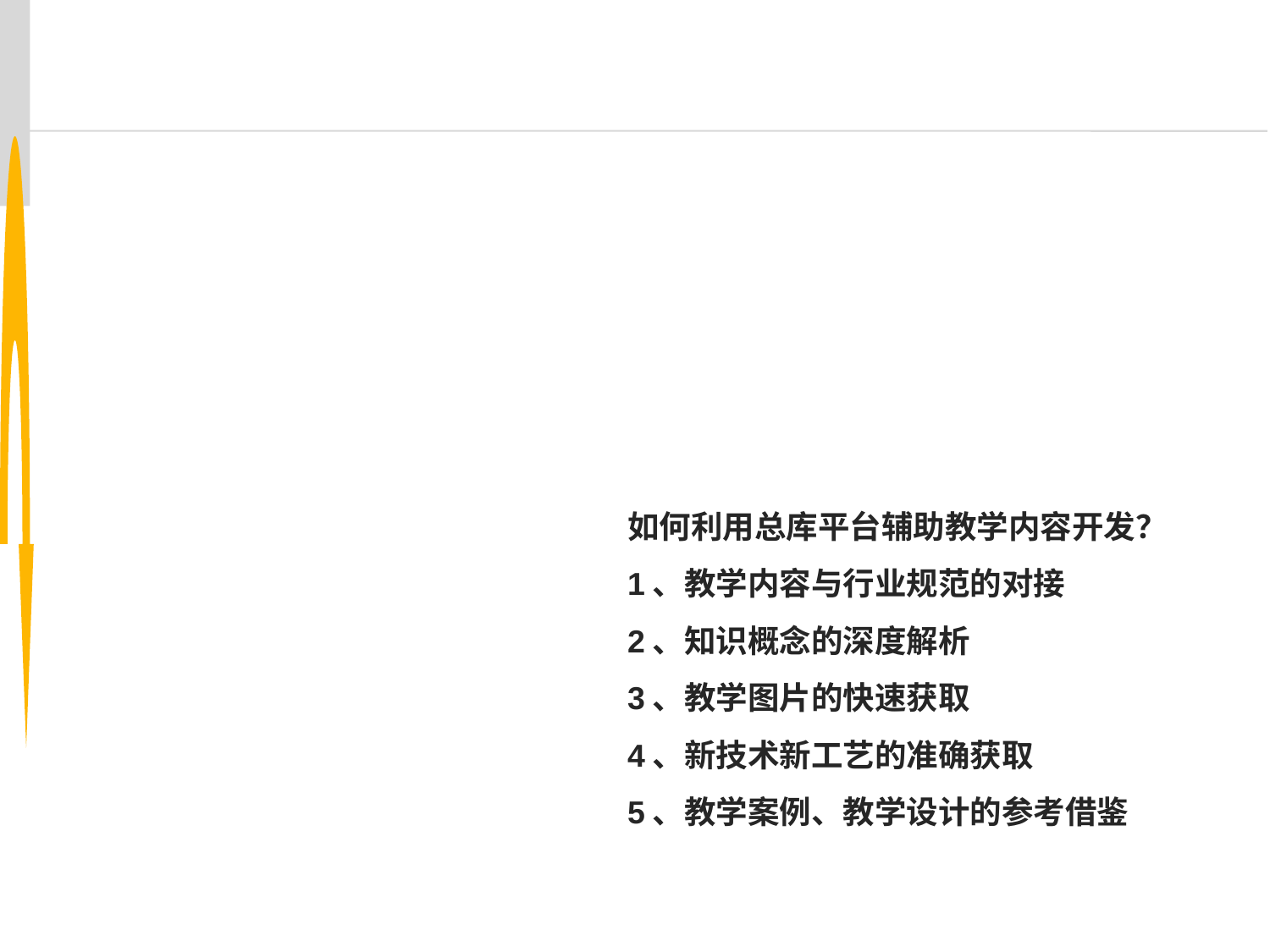

如何利用总库平台辅助教学内容开发？
1、教学内容与行业规范的对接
2、知识概念的深度解析
3、教学图片的快速获取
4、新技术新工艺的准确获取
5、教学案例、教学设计的参考借鉴